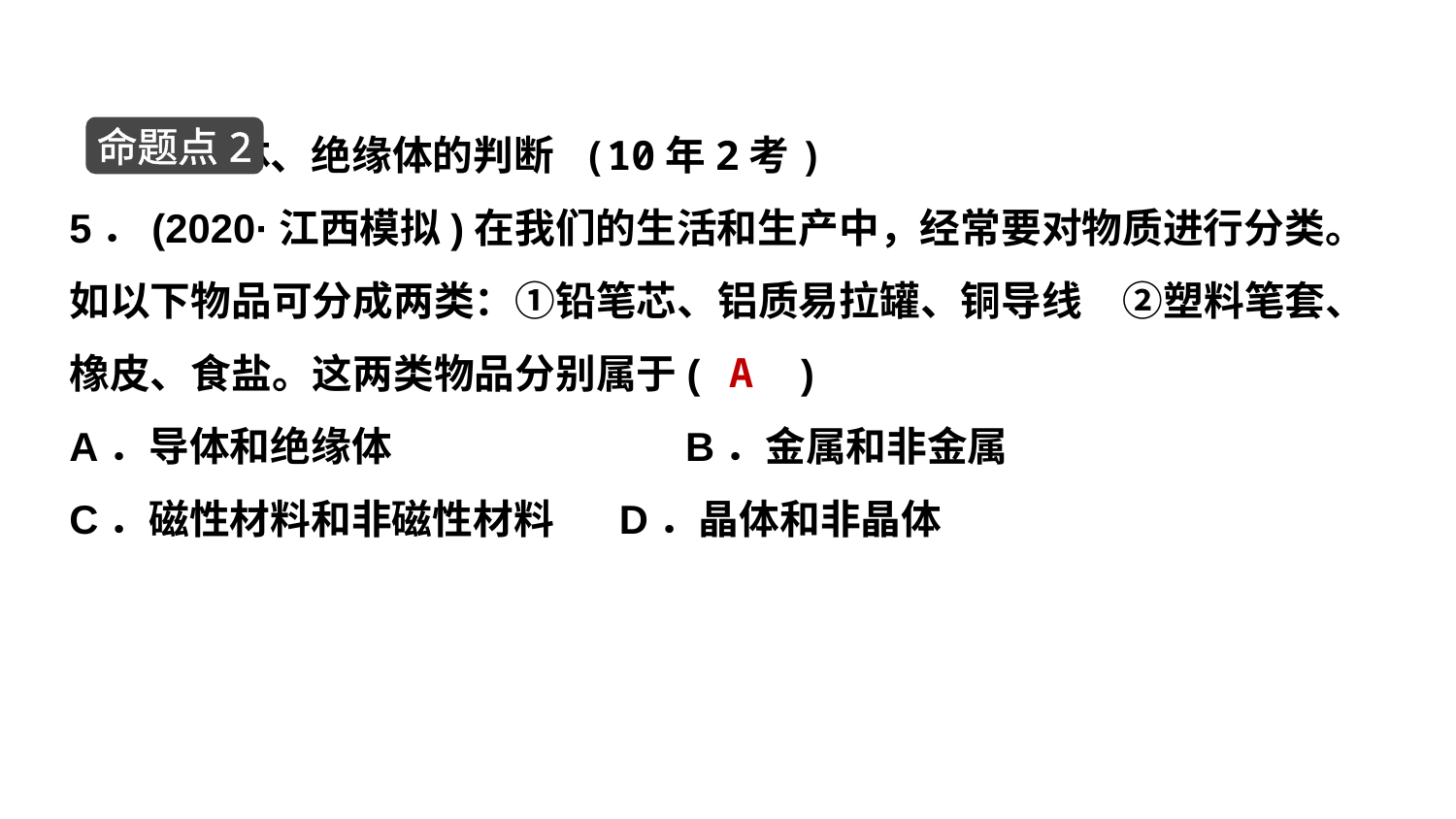

导体、绝缘体的判断  (10年2考)
5．(2020·江西模拟)在我们的生活和生产中，经常要对物质进行分类。如以下物品可分成两类：①铅笔芯、铝质易拉罐、铜导线　②塑料笔套、橡皮、食盐。这两类物品分别属于(　　)
A．导体和绝缘体　　　　　　　B．金属和非金属
C．磁性材料和非磁性材料      D．晶体和非晶体
命题点2
A